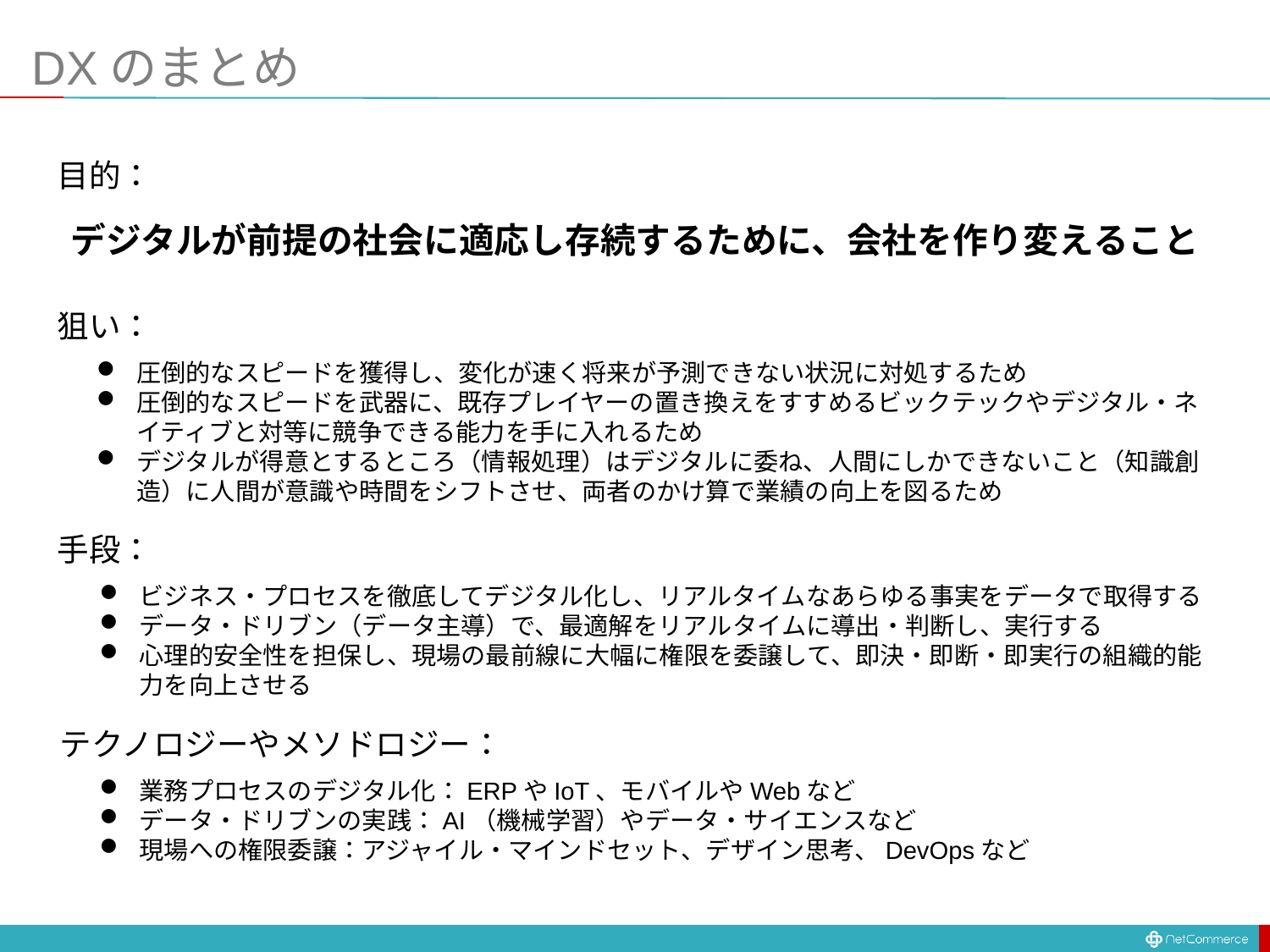

# DXのまとめ
目的：
デジタルが前提の社会に適応し存続するために、会社を作り変えること
狙い：
圧倒的なスピードを獲得し、変化が速く将来が予測できない状況に対処するため
圧倒的なスピードを武器に、既存プレイヤーの置き換えをすすめるビックテックやデジタル・ネイティブと対等に競争できる能力を手に入れるため
デジタルが得意とするところ（情報処理）はデジタルに委ね、人間にしかできないこと（知識創造）に人間が意識や時間をシフトさせ、両者のかけ算で業績の向上を図るため
手段：
ビジネス・プロセスを徹底してデジタル化し、リアルタイムなあらゆる事実をデータで取得する
データ・ドリブン（データ主導）で、最適解をリアルタイムに導出・判断し、実行する
心理的安全性を担保し、現場の最前線に大幅に権限を委譲して、即決・即断・即実行の組織的能力を向上させる
テクノロジーやメソドロジー：
業務プロセスのデジタル化：ERPやIoT、モバイルやWebなど
データ・ドリブンの実践：AI（機械学習）やデータ・サイエンスなど
現場への権限委譲：アジャイル・マインドセット、デザイン思考、DevOpsなど